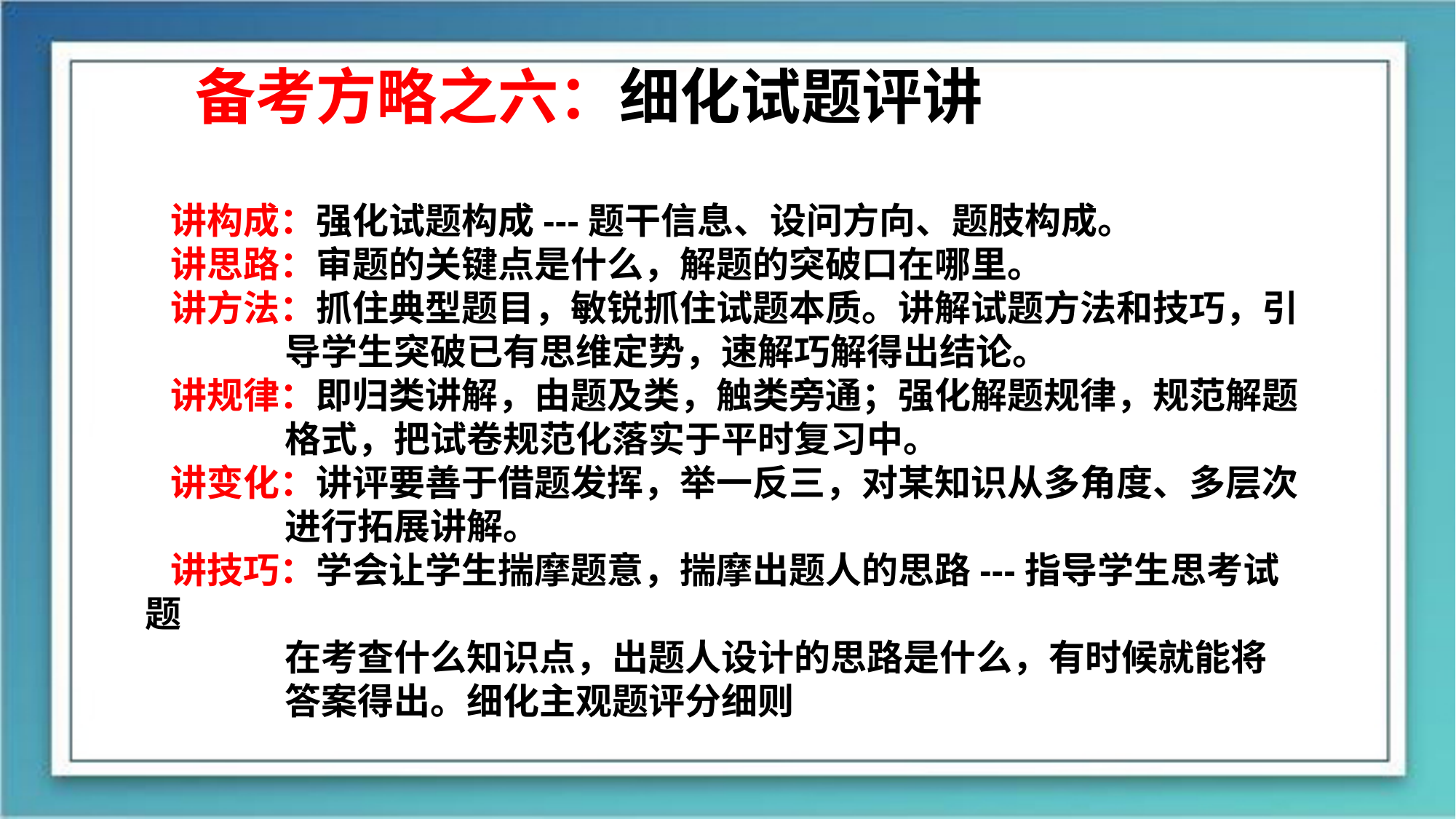

备考方略之六：细化试题评讲

  讲构成：强化试题构成---题干信息、设问方向、题肢构成。
  讲思路：审题的关键点是什么，解题的突破口在哪里。
  讲方法：抓住典型题目，敏锐抓住试题本质。讲解试题方法和技巧，引
                导学生突破已有思维定势，速解巧解得出结论。
  讲规律：即归类讲解，由题及类，触类旁通；强化解题规律，规范解题
                格式，把试卷规范化落实于平时复习中。
  讲变化：讲评要善于借题发挥，举一反三，对某知识从多角度、多层次
                进行拓展讲解。
  讲技巧：学会让学生揣摩题意，揣摩出题人的思路---指导学生思考试题
                在考查什么知识点，出题人设计的思路是什么，有时候就能将
                答案得出。细化主观题评分细则